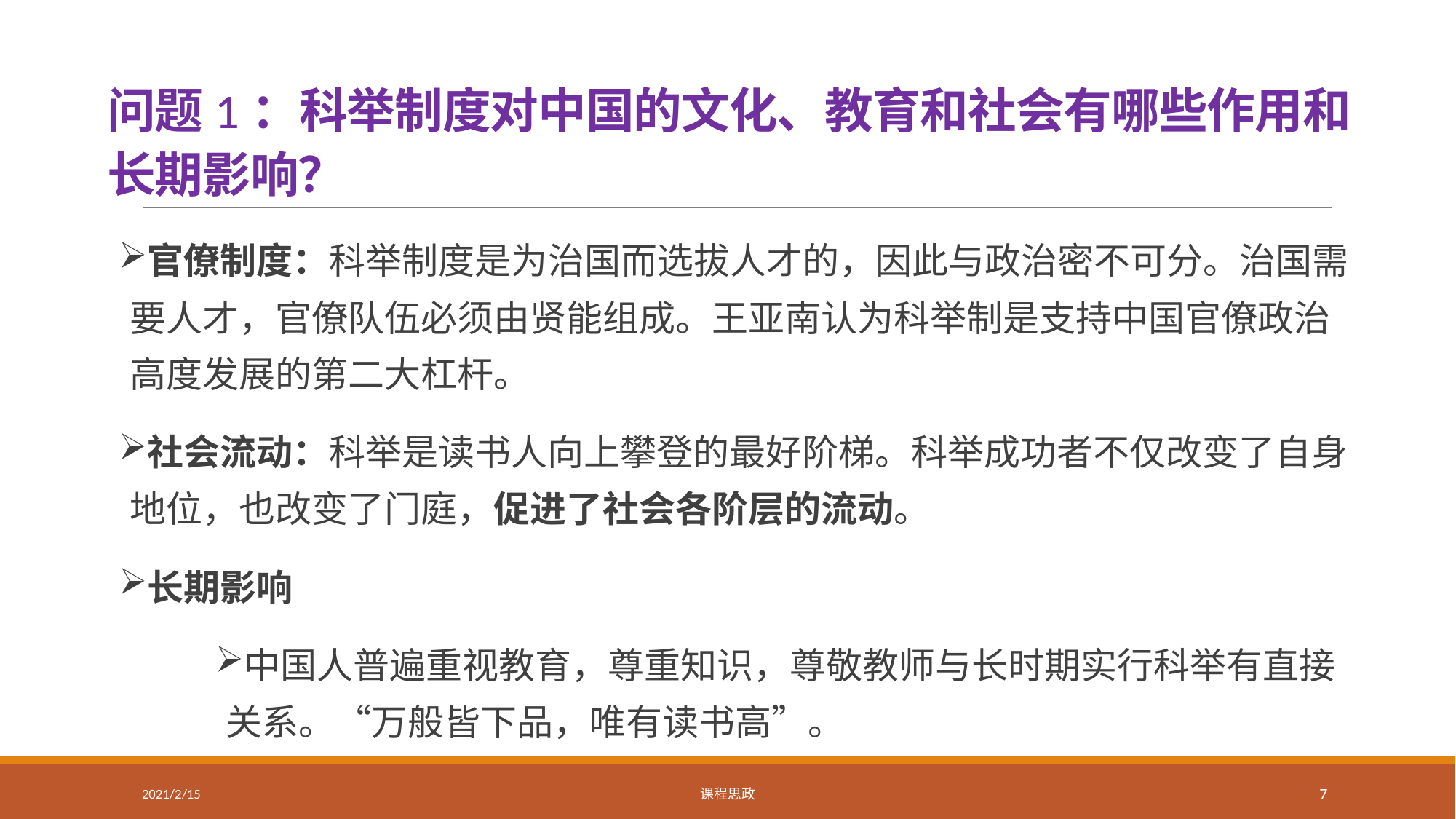

# 问题1：科举制度对中国的文化、教育和社会有哪些作用和长期影响？
官僚制度：科举制度是为治国而选拔人才的，因此与政治密不可分。治国需要人才，官僚队伍必须由贤能组成。王亚南认为科举制是支持中国官僚政治高度发展的第二大杠杆。
社会流动：科举是读书人向上攀登的最好阶梯。科举成功者不仅改变了自身地位，也改变了门庭，促进了社会各阶层的流动。
长期影响
中国人普遍重视教育，尊重知识，尊敬教师与长时期实行科举有直接关系。“万般皆下品，唯有读书高”。

2021/2/15
课程思政
7